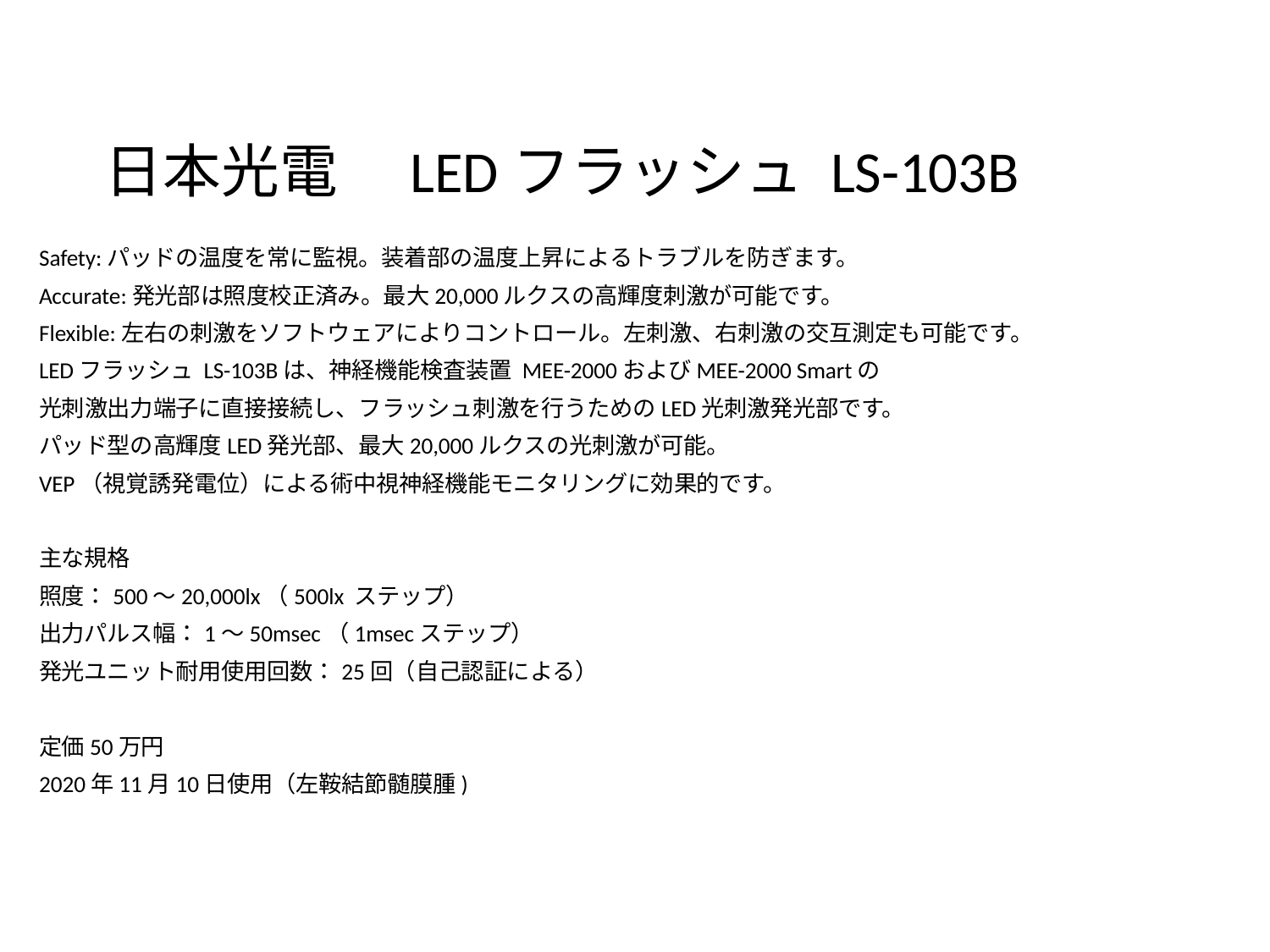

# 日本光電　LEDフラッシュ LS-103B
Safety:パッドの温度を常に監視。装着部の温度上昇によるトラブルを防ぎます。
Accurate:発光部は照度校正済み。最大20,000ルクスの高輝度刺激が可能です。
Flexible:左右の刺激をソフトウェアによりコントロール。左刺激、右刺激の交互測定も可能です。
LEDフラッシュ LS-103Bは、神経機能検査装置 MEE-2000およびMEE-2000 Smartの
光刺激出力端子に直接接続し、フラッシュ刺激を行うためのLED光刺激発光部です。
パッド型の高輝度LED発光部、最大20,000ルクスの光刺激が可能。
VEP（視覚誘発電位）による術中視神経機能モニタリングに効果的です。

主な規格
照度：500～20,000lx（500lx ステップ）
出力パルス幅：1～50msec（1msecステップ）
発光ユニット耐用使用回数：25回（自己認証による）

定価50万円
2020年11月10日使用（左鞍結節髄膜腫)